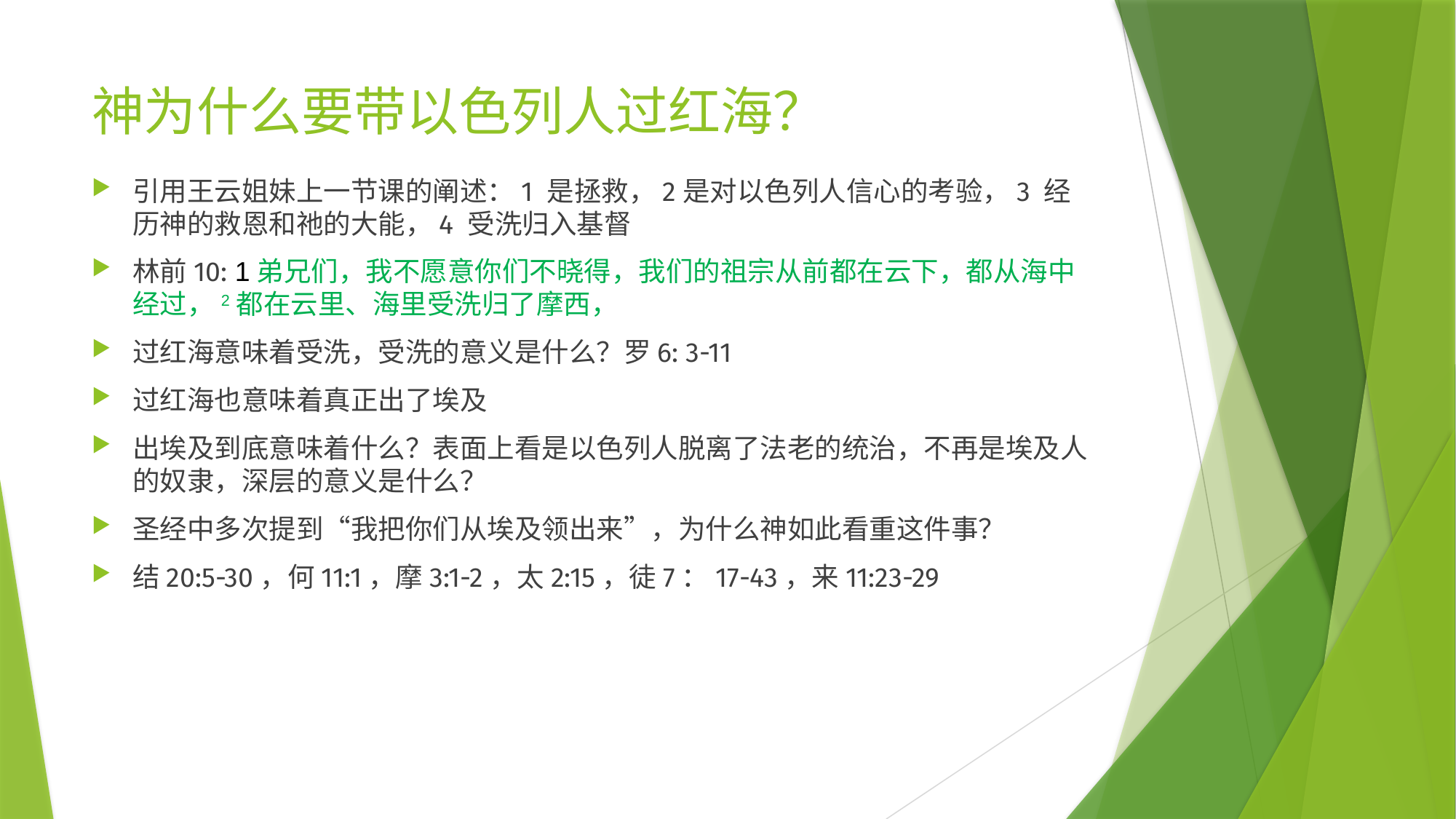

# 神为什么要带以色列人过红海？
引用王云姐妹上一节课的阐述：1 是拯救，2是对以色列人信心的考验，3 经历神的救恩和祂的大能，4 受洗归入基督
林前10: 1弟兄们，我不愿意你们不晓得，我们的祖宗从前都在云下，都从海中经过，2都在云里、海里受洗归了摩西，
过红海意味着受洗，受洗的意义是什么？罗6: 3-11
过红海也意味着真正出了埃及
出埃及到底意味着什么？表面上看是以色列人脱离了法老的统治，不再是埃及人的奴隶，深层的意义是什么？
圣经中多次提到“我把你们从埃及领出来”，为什么神如此看重这件事？
结20:5-30，何11:1，摩3:1-2，太2:15，徒7：17-43，来11:23-29